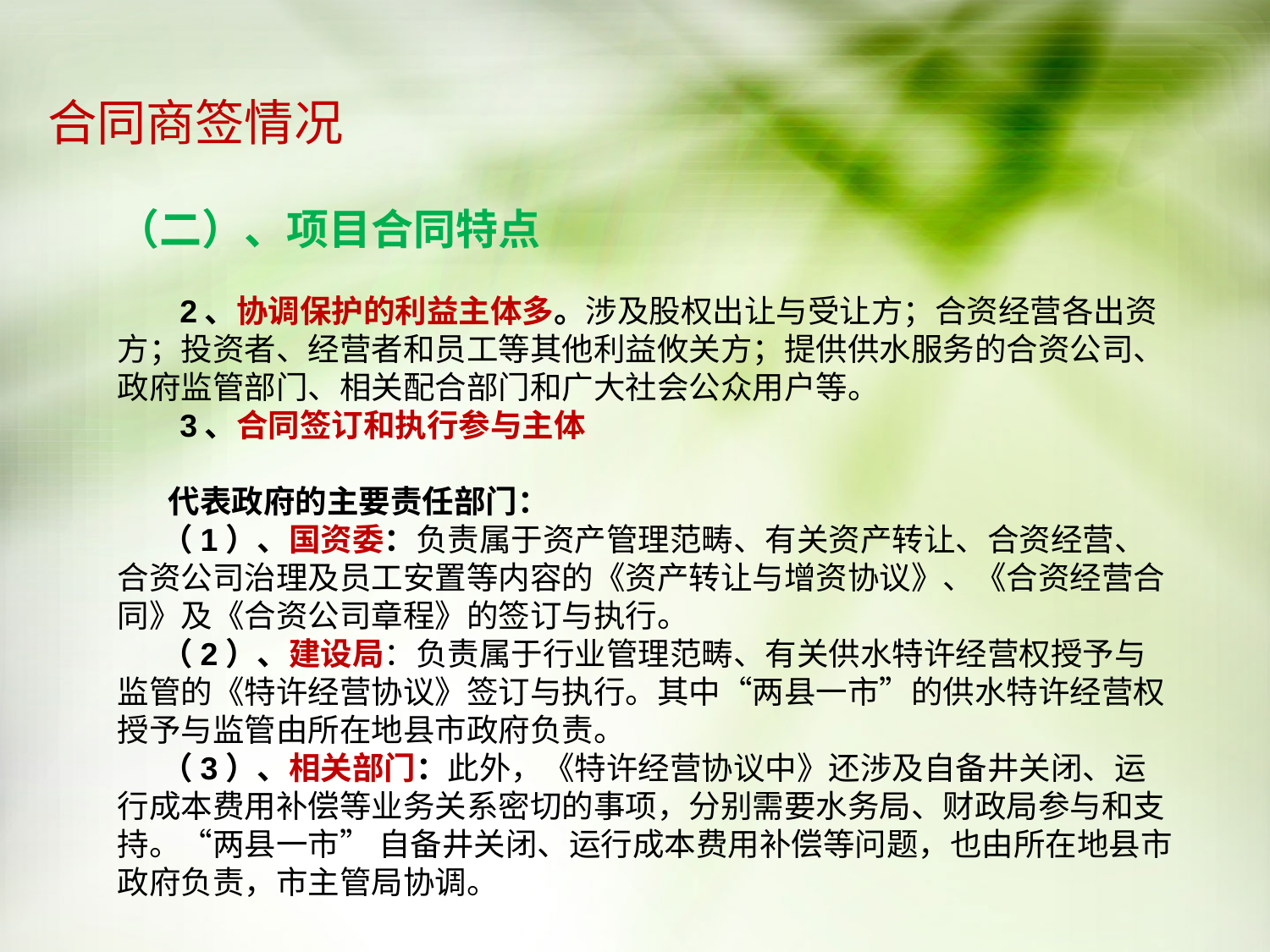

合同商签情况

（二）、项目合同特点

       2、协调保护的利益主体多。涉及股权出让与受让方；合资经营各出资方；投资者、经营者和员工等其他利益攸关方；提供供水服务的合资公司、政府监管部门、相关配合部门和广大社会公众用户等。
       3、合同签订和执行参与主体

      代表政府的主要责任部门：
     （1）、国资委：负责属于资产管理范畴、有关资产转让、合资经营、合资公司治理及员工安置等内容的《资产转让与增资协议》、《合资经营合同》及《合资公司章程》的签订与执行。
     （2）、建设局：负责属于行业管理范畴、有关供水特许经营权授予与监管的《特许经营协议》签订与执行。其中“两县一市”的供水特许经营权授予与监管由所在地县市政府负责。
     （3）、相关部门：此外，《特许经营协议中》还涉及自备井关闭、运行成本费用补偿等业务关系密切的事项，分别需要水务局、财政局参与和支持。“两县一市” 自备井关闭、运行成本费用补偿等问题，也由所在地县市政府负责，市主管局协调。